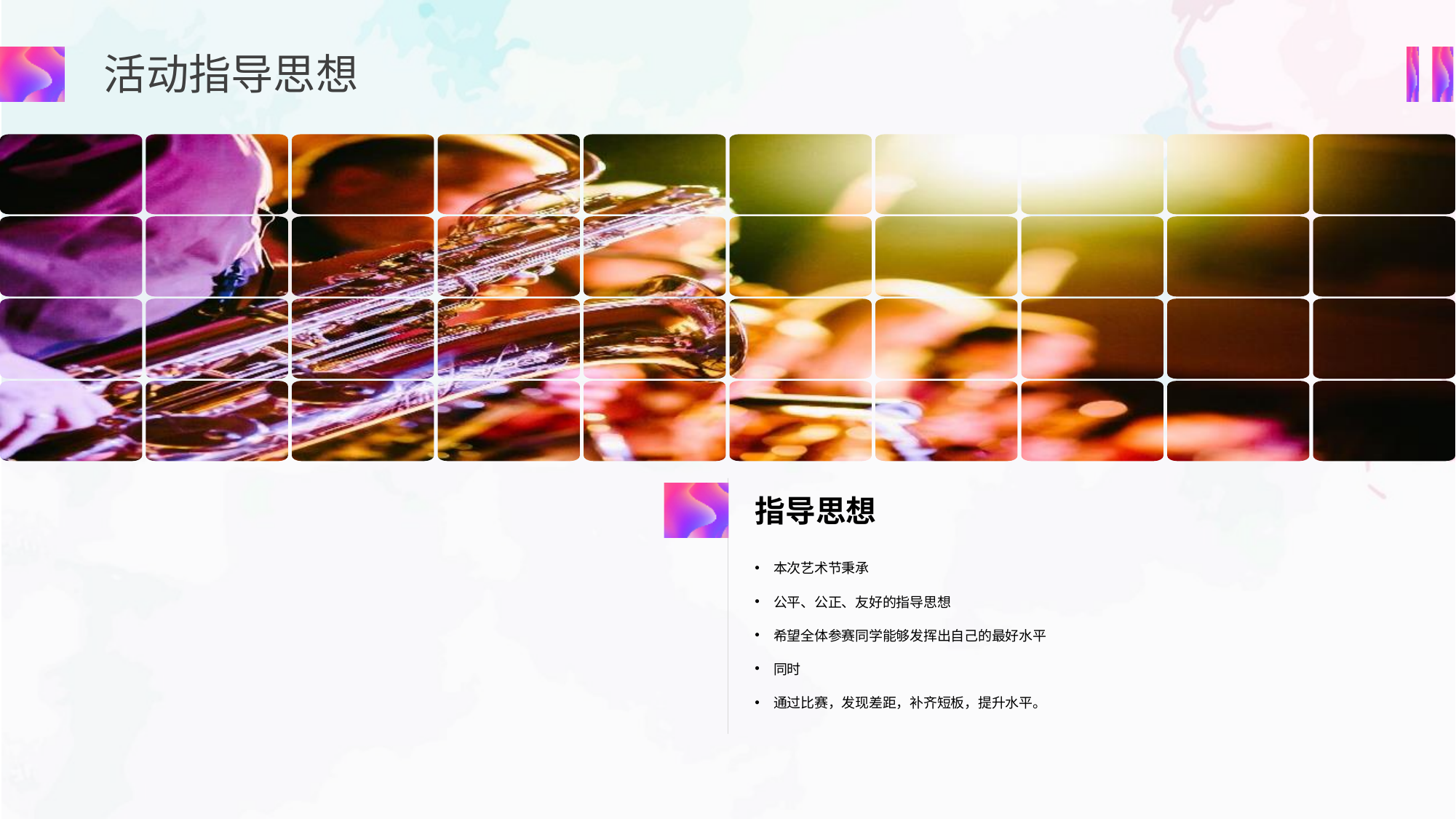

指导思想
本次艺术节秉承
公平、公正、友好的指导思想
希望全体参赛同学能够发挥出自己的最好水平
同时
通过比赛，发现差距，补齐短板，提升水平。